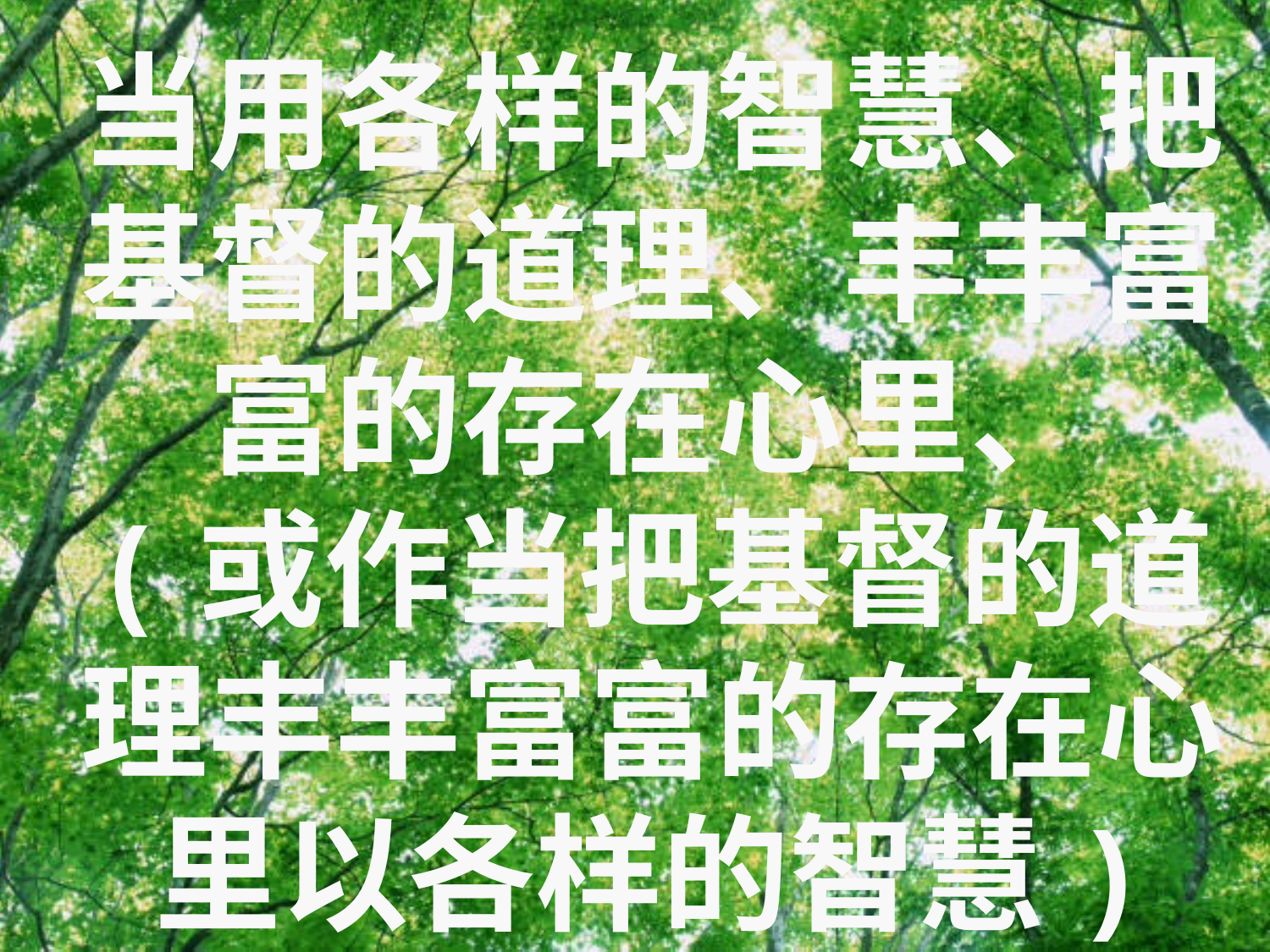

当用各样的智慧、把基督的道理、丰丰富富的存在心里、
(或作当把基督的道理丰丰富富的存在心里以各样的智慧)